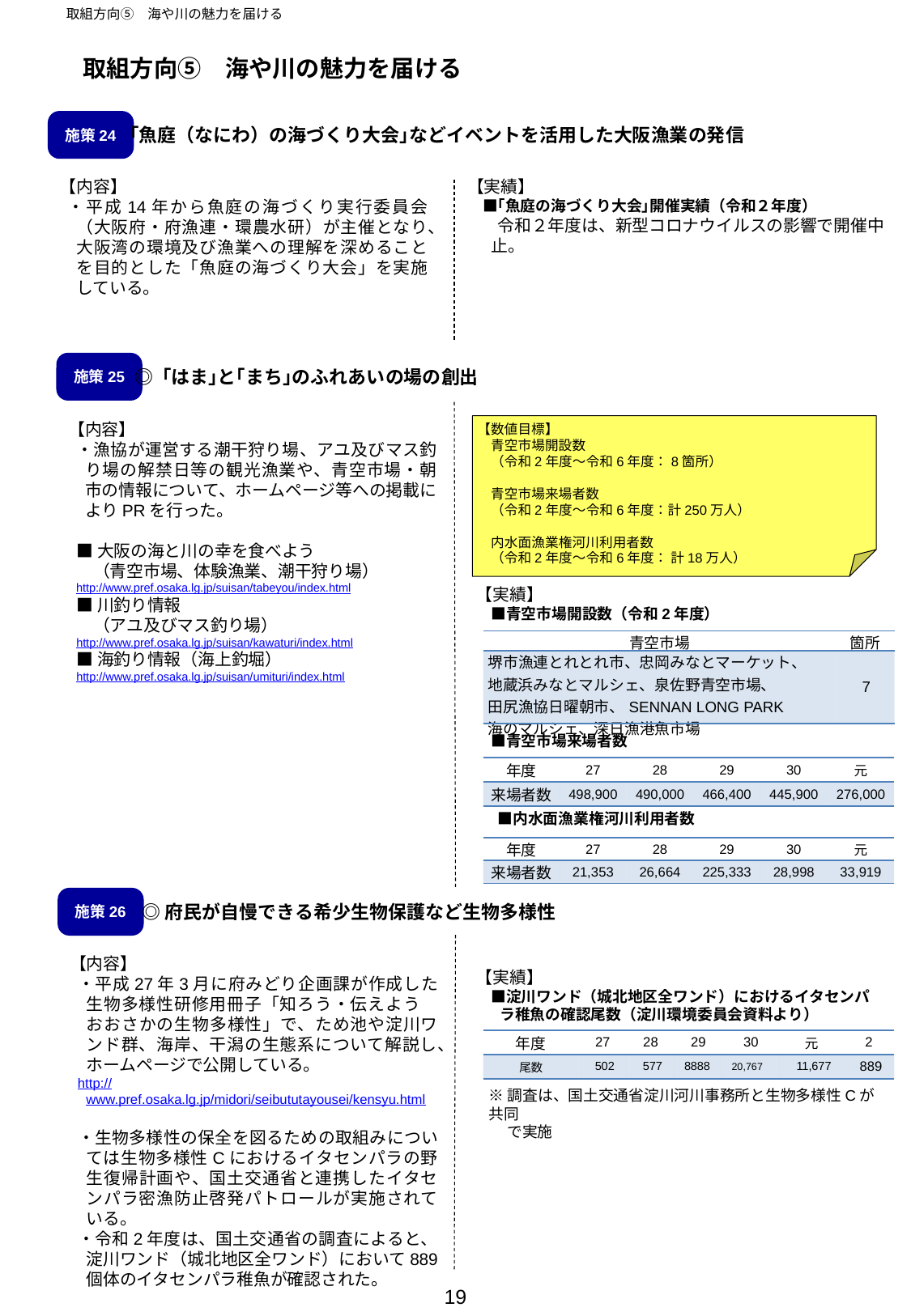

取組方向⑤　海や川の魅力を届ける
　　　取組方向⑤　海や川の魅力を届ける
施策24
 ｢魚庭（なにわ）の海づくり大会｣などイベントを活用した大阪漁業の発信
【内容】
・平成14年から魚庭の海づくり実行委員会（大阪府・府漁連・環農水研）が主催となり、大阪湾の環境及び漁業への理解を深めることを目的とした「魚庭の海づくり大会」を実施している。
【実績】
　■｢魚庭の海づくり大会｣開催実績（令和２年度）
　　令和２年度は、新型コロナウイルスの影響で開催中止。

施策25
◎ ｢はま｣と｢まち｣のふれあいの場の創出
【内容】
・漁協が運営する潮干狩り場、アユ及びマス釣り場の解禁日等の観光漁業や、青空市場・朝市の情報について、ホームページ等への掲載によりPRを行った。

■大阪の海と川の幸を食べよう
　（青空市場、体験漁業、潮干狩り場）
http://www.pref.osaka.lg.jp/suisan/tabeyou/index.html
■川釣り情報
　（アユ及びマス釣り場）
http://www.pref.osaka.lg.jp/suisan/kawaturi/index.html
■海釣り情報（海上釣堀）
http://www.pref.osaka.lg.jp/suisan/umituri/index.html

【数値目標】
　青空市場開設数
　（令和2年度～令和6年度：8箇所）

　青空市場来場者数
　（令和2年度～令和6年度：計250万人）

　内水面漁業権河川利用者数
　（令和2年度～令和6年度： 計18万人）
【実績】
　■青空市場開設数（令和2年度）
| 青空市場 | 箇所 |
| --- | --- |
| 堺市漁連とれとれ市、忠岡みなとマーケット、 地蔵浜みなとマルシェ、泉佐野青空市場、 田尻漁協日曜朝市、SENNAN LONG PARK 海のマルシェ、深日漁港魚市場 | 7 |
　■青空市場来場者数
| 年度 | 27 | 28 | 29 | 30 | 元 |
| --- | --- | --- | --- | --- | --- |
| 来場者数 | 498,900 | 490,000 | 466,400 | 445,900 | 276,000 |
　■内水面漁業権河川利用者数
| 年度 | 27 | 28 | 29 | 30 | 元 |
| --- | --- | --- | --- | --- | --- |
| 来場者数 | 21,353 | 26,664 | 225,333 | 28,998 | 33,919 |
施策26
◎府民が自慢できる希少生物保護など生物多様性
【内容】
・平成27年3月に府みどり企画課が作成した生物多様性研修用冊子「知ろう・伝えよう　おおさかの生物多様性」で、ため池や淀川ワンド群、海岸、干潟の生態系について解説し、ホームページで公開している。
http://www.pref.osaka.lg.jp/midori/seibututayousei/kensyu.html

・生物多様性の保全を図るための取組みについては生物多様性Cにおけるイタセンパラの野生復帰計画や、国土交通省と連携したイタセンパラ密漁防止啓発パトロールが実施されている。
・令和2年度は、国土交通省の調査によると、淀川ワンド（城北地区全ワンド）において889 個体のイタセンパラ稚魚が確認された。

【実績】
　■淀川ワンド（城北地区全ワンド）におけるイタセンパラ稚魚の確認尾数（淀川環境委員会資料より）
| 年度 | 27 | 28 | 29 | 30 | 元 | 2 |
| --- | --- | --- | --- | --- | --- | --- |
| 尾数 | 502 | 577 | 8888 | 20,767 | 11,677 | 889 |
※調査は、国土交通省淀川河川事務所と生物多様性Cが共同
　 で実施
19